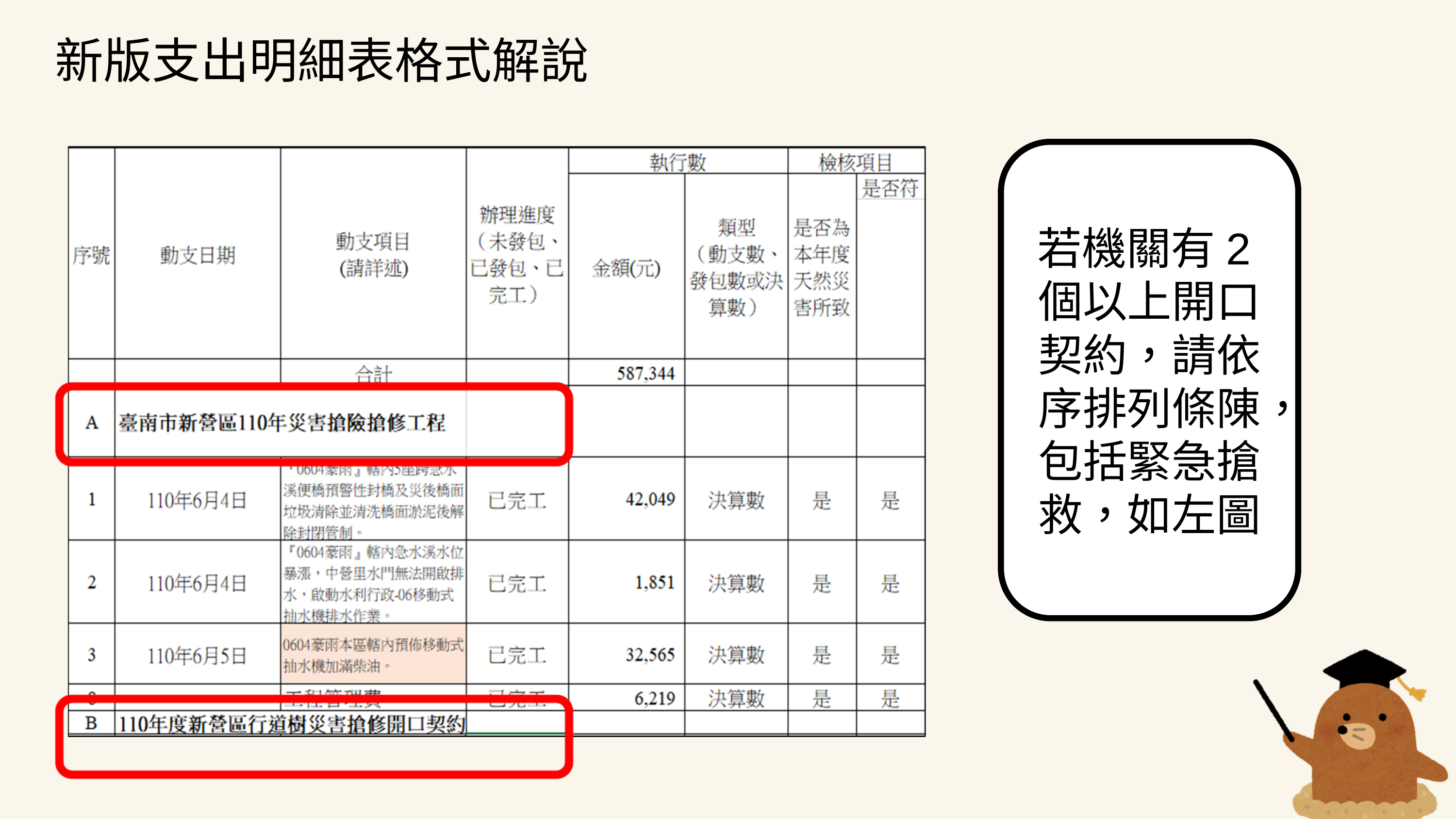

新版支出明細表格式解說
若機關有2個以上開口契約，請依序排列條陳，包括緊急搶救，如左圖